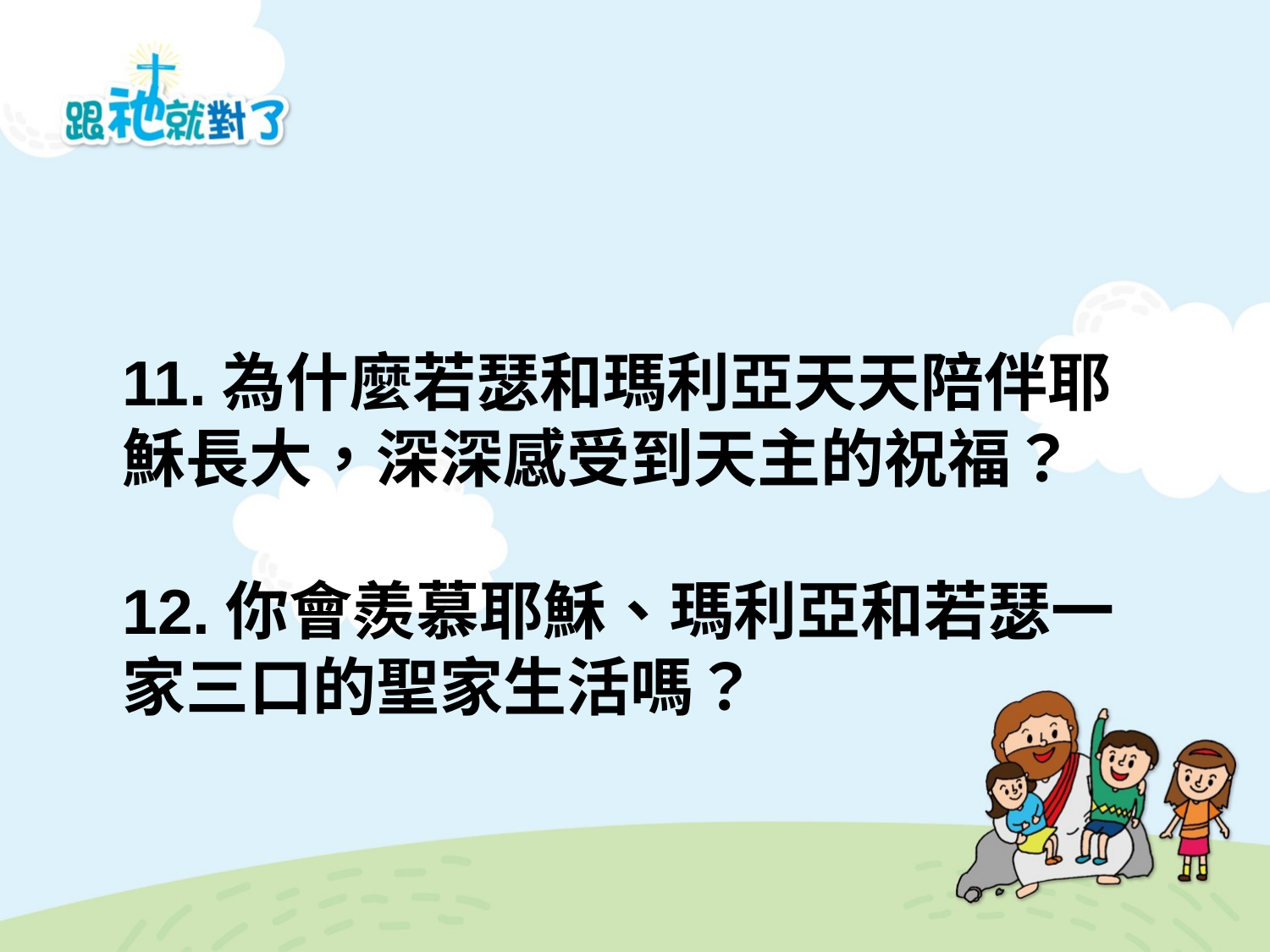

11.為什麼若瑟和瑪利亞天天陪伴耶穌長大，深深感受到天主的祝福？

12.你會羨慕耶穌、瑪利亞和若瑟一家三口的聖家生活嗎？